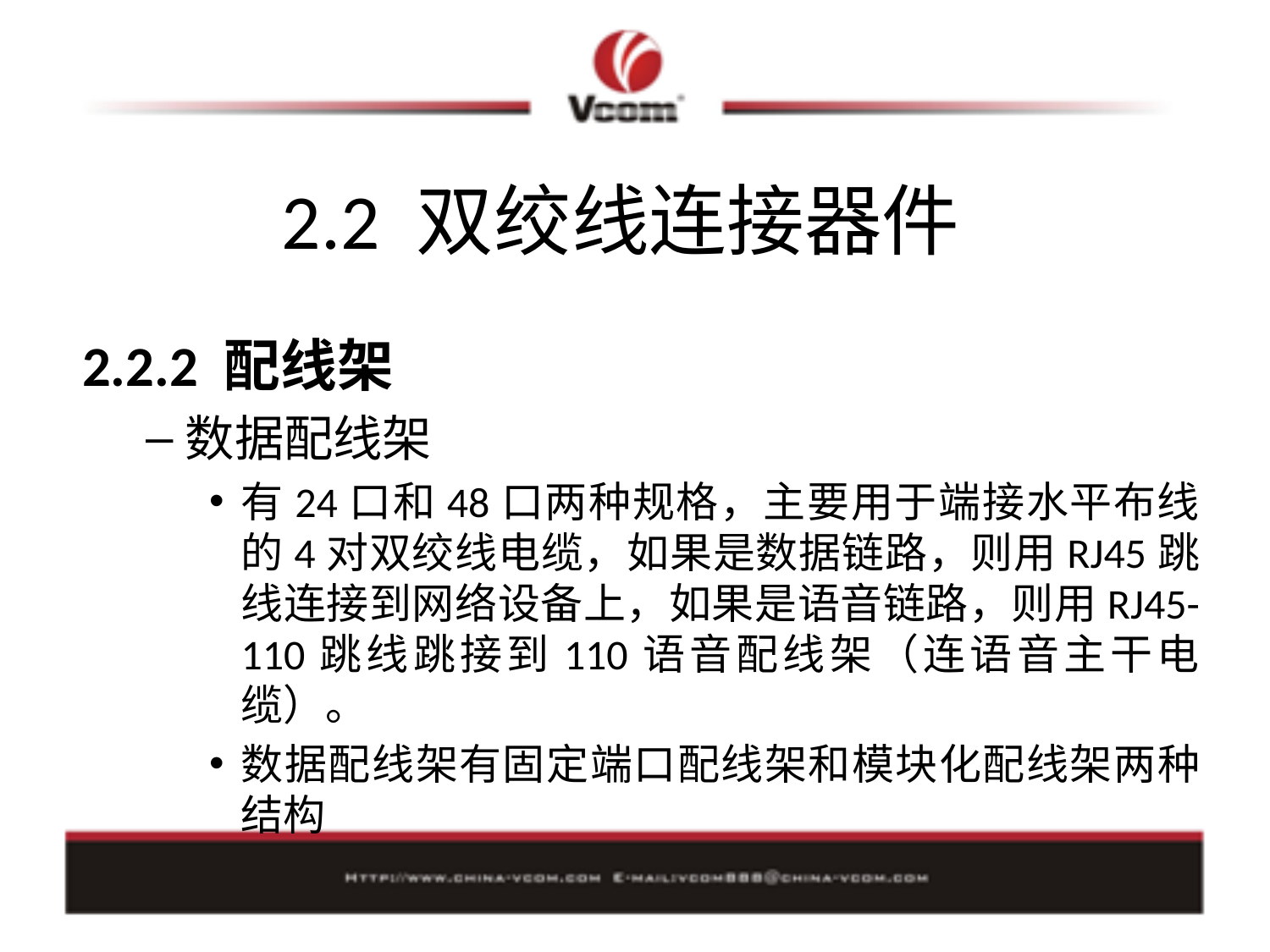

# 2.2 双绞线连接器件
2.2.2 配线架
数据配线架
有24口和48口两种规格，主要用于端接水平布线的4对双绞线电缆，如果是数据链路，则用RJ45跳线连接到网络设备上，如果是语音链路，则用RJ45-110跳线跳接到110语音配线架（连语音主干电缆）。
数据配线架有固定端口配线架和模块化配线架两种结构